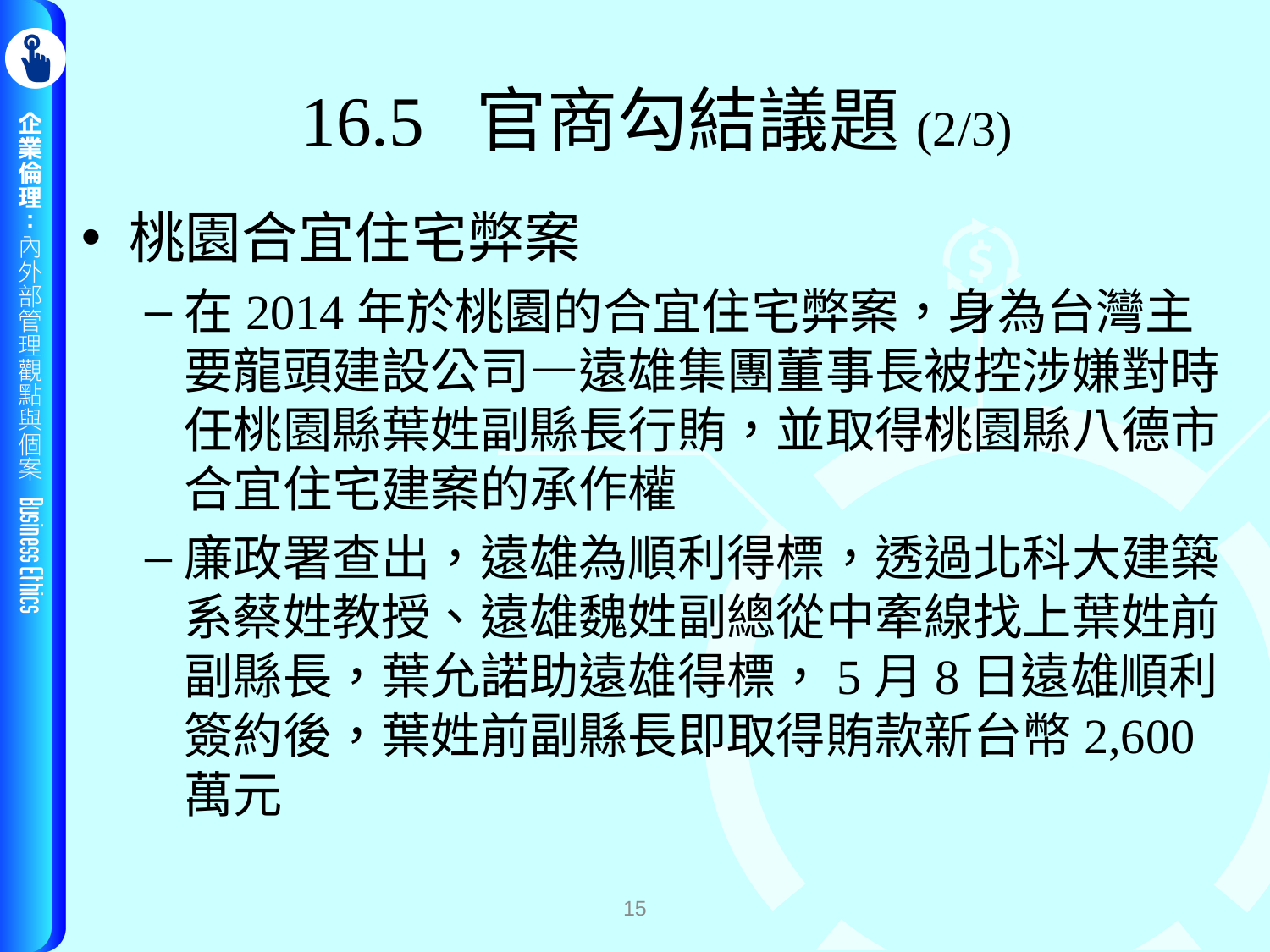

# 16.5  官商勾結議題(2/3)
桃園合宜住宅弊案
在2014年於桃園的合宜住宅弊案，身為台灣主要龍頭建設公司—遠雄集團董事長被控涉嫌對時任桃園縣葉姓副縣長行賄，並取得桃園縣八德市合宜住宅建案的承作權
廉政署查出，遠雄為順利得標，透過北科大建築系蔡姓教授、遠雄魏姓副總從中牽線找上葉姓前副縣長，葉允諾助遠雄得標，5月8日遠雄順利簽約後，葉姓前副縣長即取得賄款新台幣2,600萬元
15